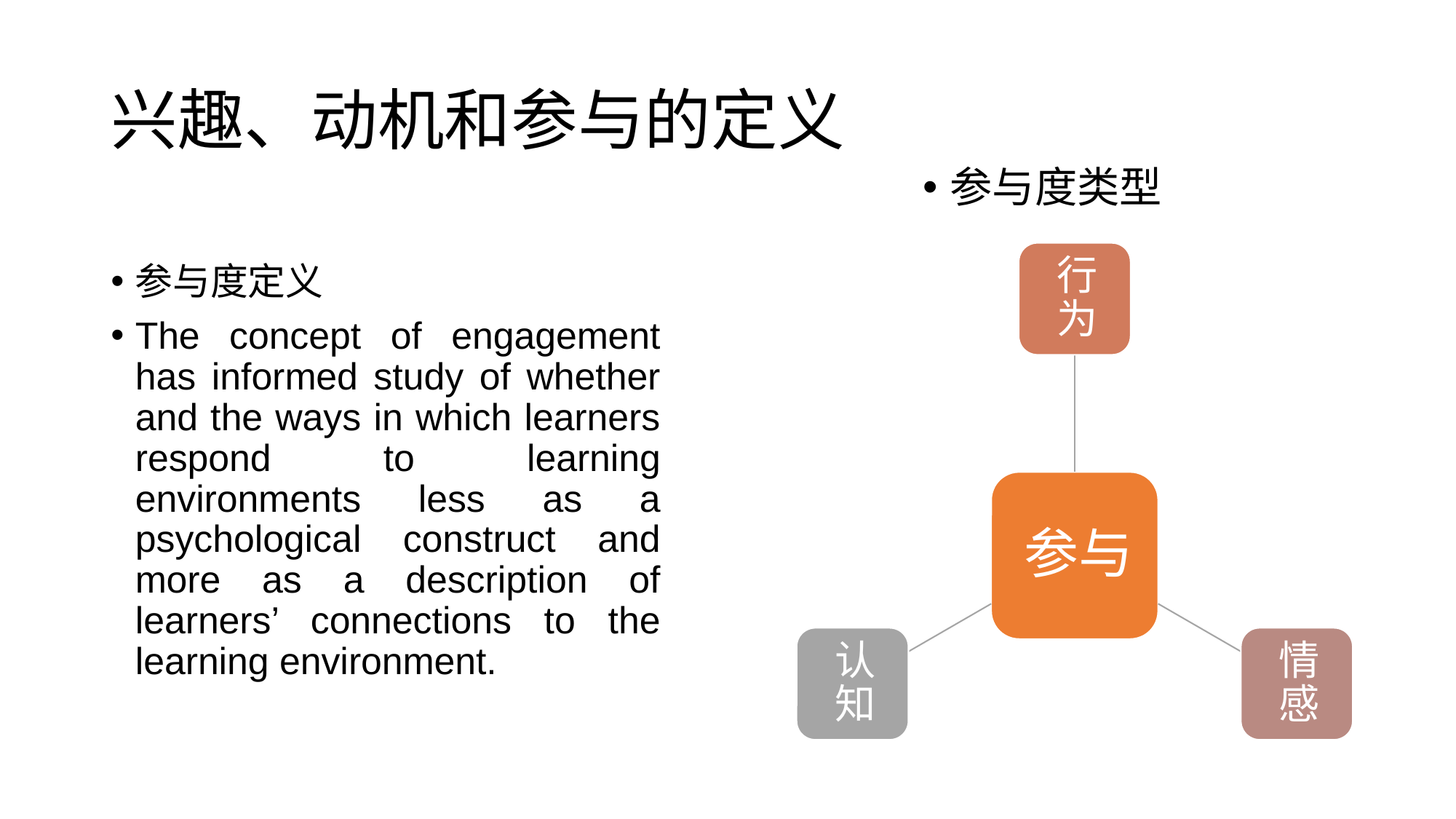

# 兴趣、动机和参与的定义
参与度类型
参与
行为
情感
认知
参与度定义
The concept of engagement has informed study of whether and the ways in which learners respond to learning environments less as a psychological construct and more as a description of learners’ connections to the learning environment.